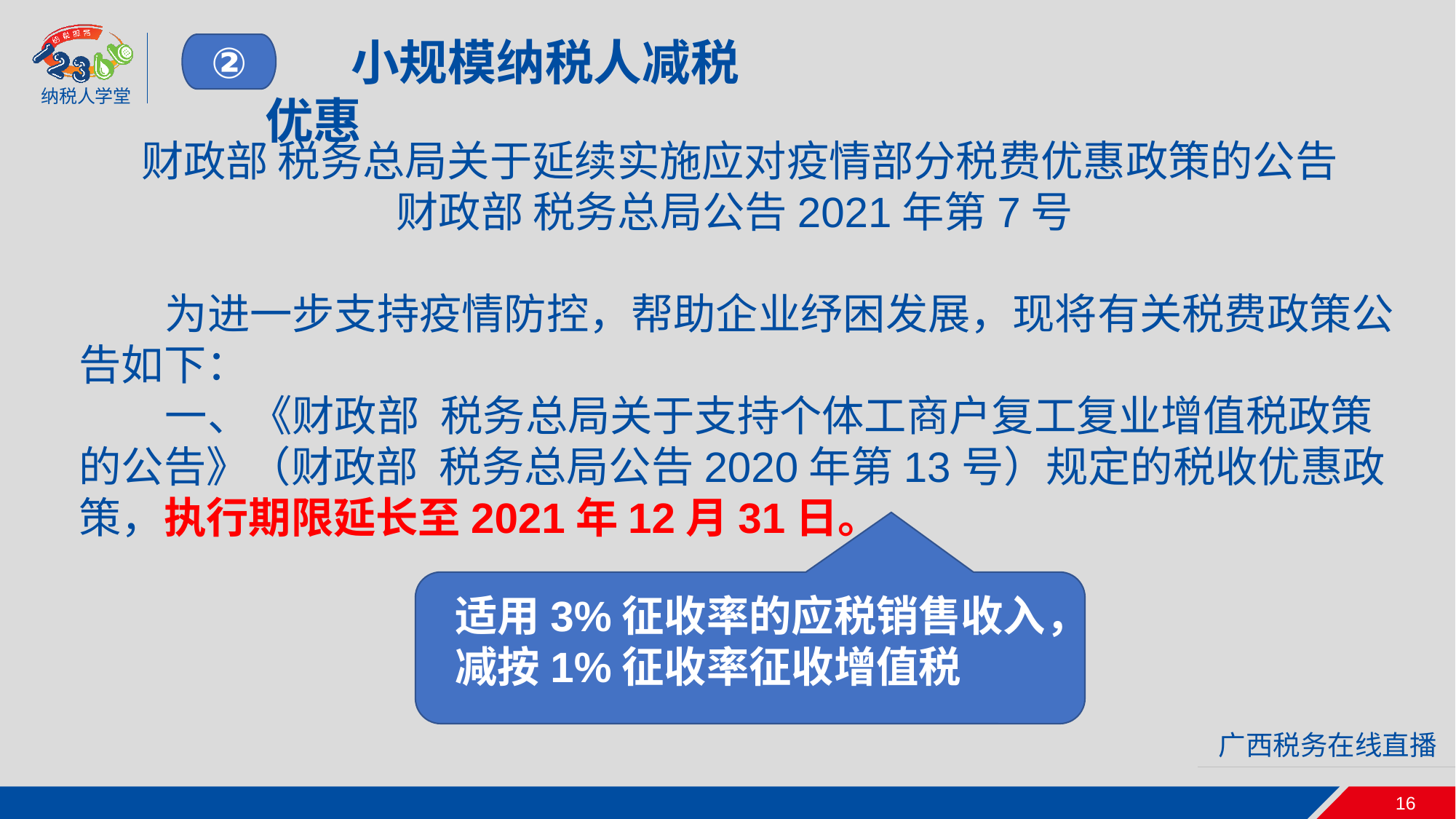

小规模纳税人减税优惠
②
财政部 税务总局关于延续实施应对疫情部分税费优惠政策的公告
财政部 税务总局公告2021年第7号

为进一步支持疫情防控，帮助企业纾困发展，现将有关税费政策公告如下：
一、《财政部 税务总局关于支持个体工商户复工复业增值税政策的公告》（财政部 税务总局公告2020年第13号）规定的税收优惠政策，执行期限延长至2021年12月31日。

适用3%征收率的应税销售收入，
减按1%征收率征收增值税